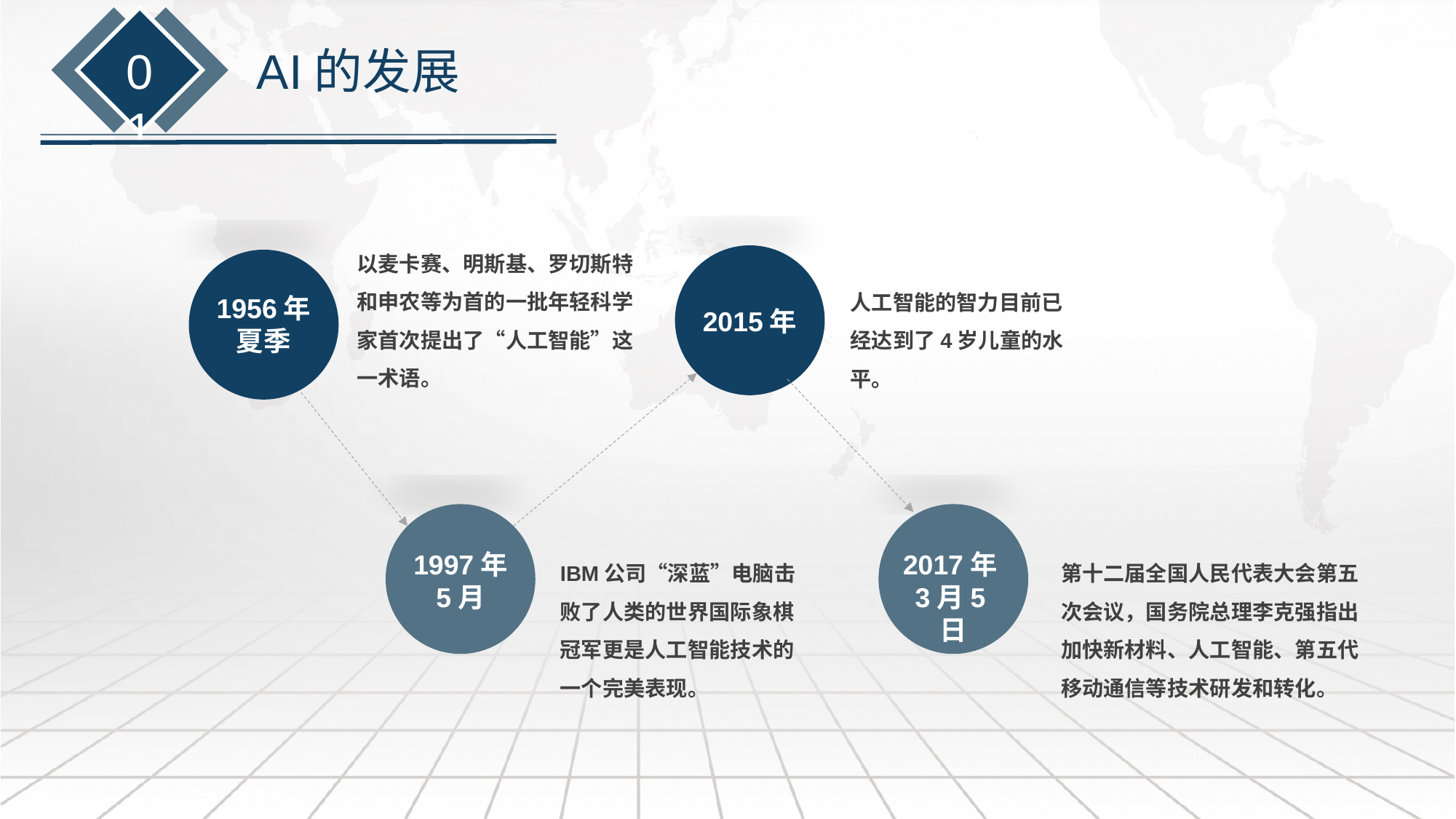

01
AI的发展
以麦卡赛、明斯基、罗切斯特和申农等为首的一批年轻科学家首次提出了“人工智能”这一术语。

人工智能的智力目前已经达到了4岁儿童的水平。
1956年夏季
2015年

1997年
5月
IBM公司“深蓝”电脑击败了人类的世界国际象棋冠军更是人工智能技术的一个完美表现。
2017年3月5日
第十二届全国人民代表大会第五次会议，国务院总理李克强指出加快新材料、人工智能、第五代移动通信等技术研发和转化。